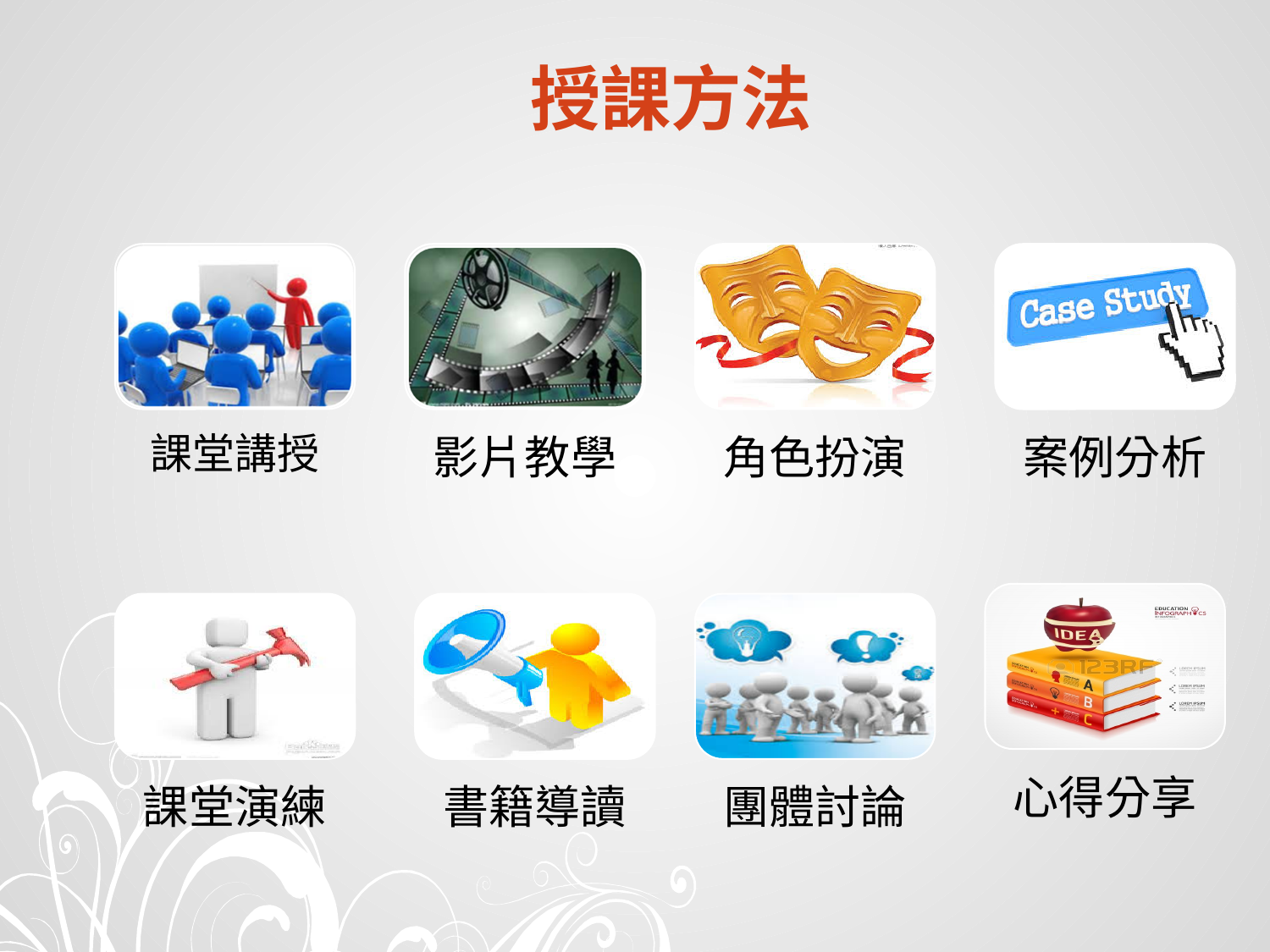

授課方法
課堂講授
影片教學
角色扮演
案例分析
心得分享
課堂演練
書籍導讀
團體討論